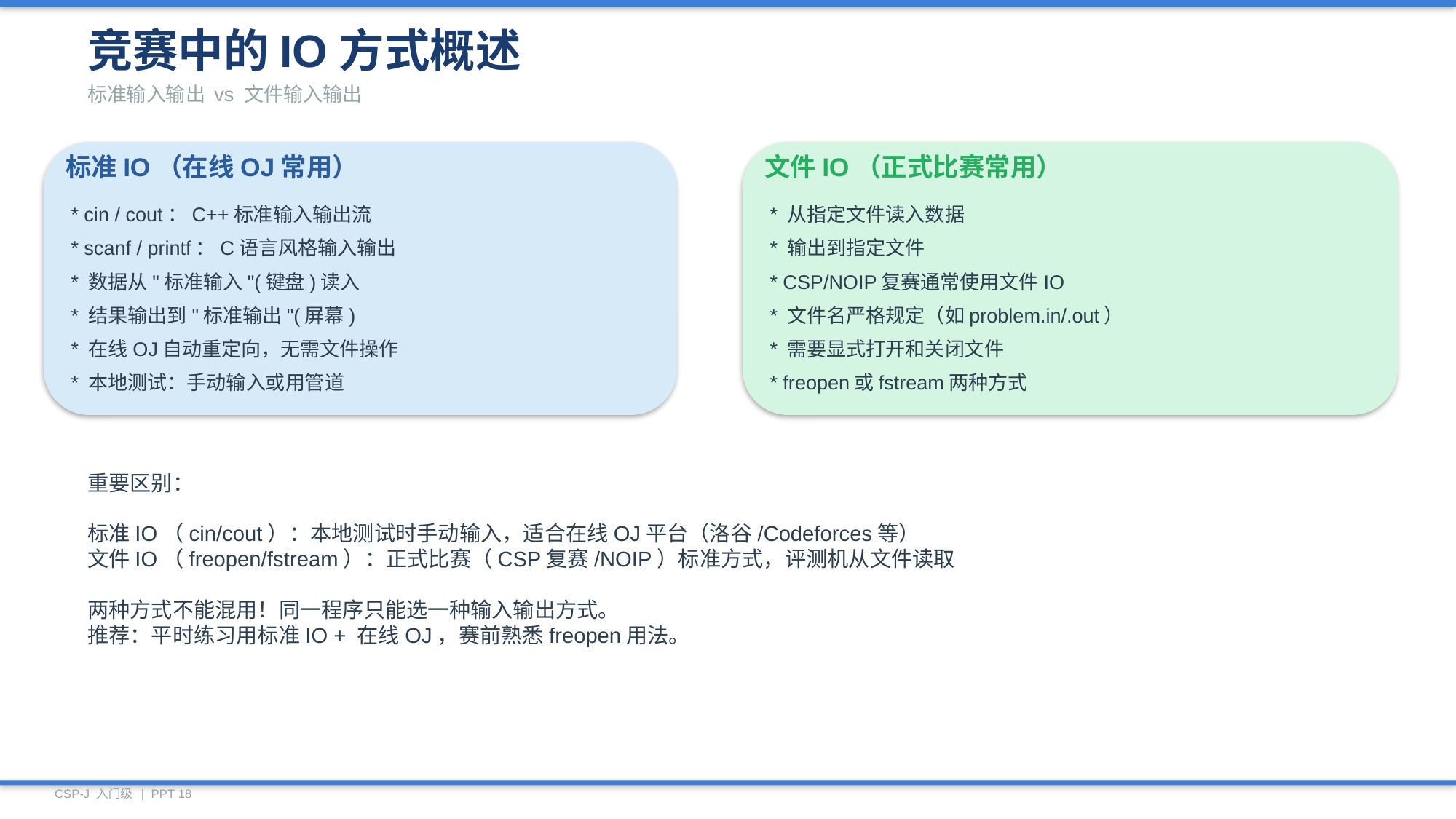

竞赛中的IO方式概述
标准输入输出 vs 文件输入输出

标准IO（在线OJ常用）
文件IO（正式比赛常用）
* cin / cout：C++标准输入输出流
* 从指定文件读入数据
* scanf / printf：C语言风格输入输出
* 输出到指定文件
* 数据从"标准输入"(键盘)读入
* CSP/NOIP复赛通常使用文件IO
* 结果输出到"标准输出"(屏幕)
* 文件名严格规定（如problem.in/.out）
* 在线OJ自动重定向，无需文件操作
* 需要显式打开和关闭文件
* 本地测试：手动输入或用管道
* freopen或fstream两种方式
重要区别：
标准IO（cin/cout）：本地测试时手动输入，适合在线OJ平台（洛谷/Codeforces等）
文件IO（freopen/fstream）：正式比赛（CSP复赛/NOIP）标准方式，评测机从文件读取
两种方式不能混用！同一程序只能选一种输入输出方式。
推荐：平时练习用标准IO + 在线OJ，赛前熟悉freopen用法。

CSP-J 入门级  |  PPT 18